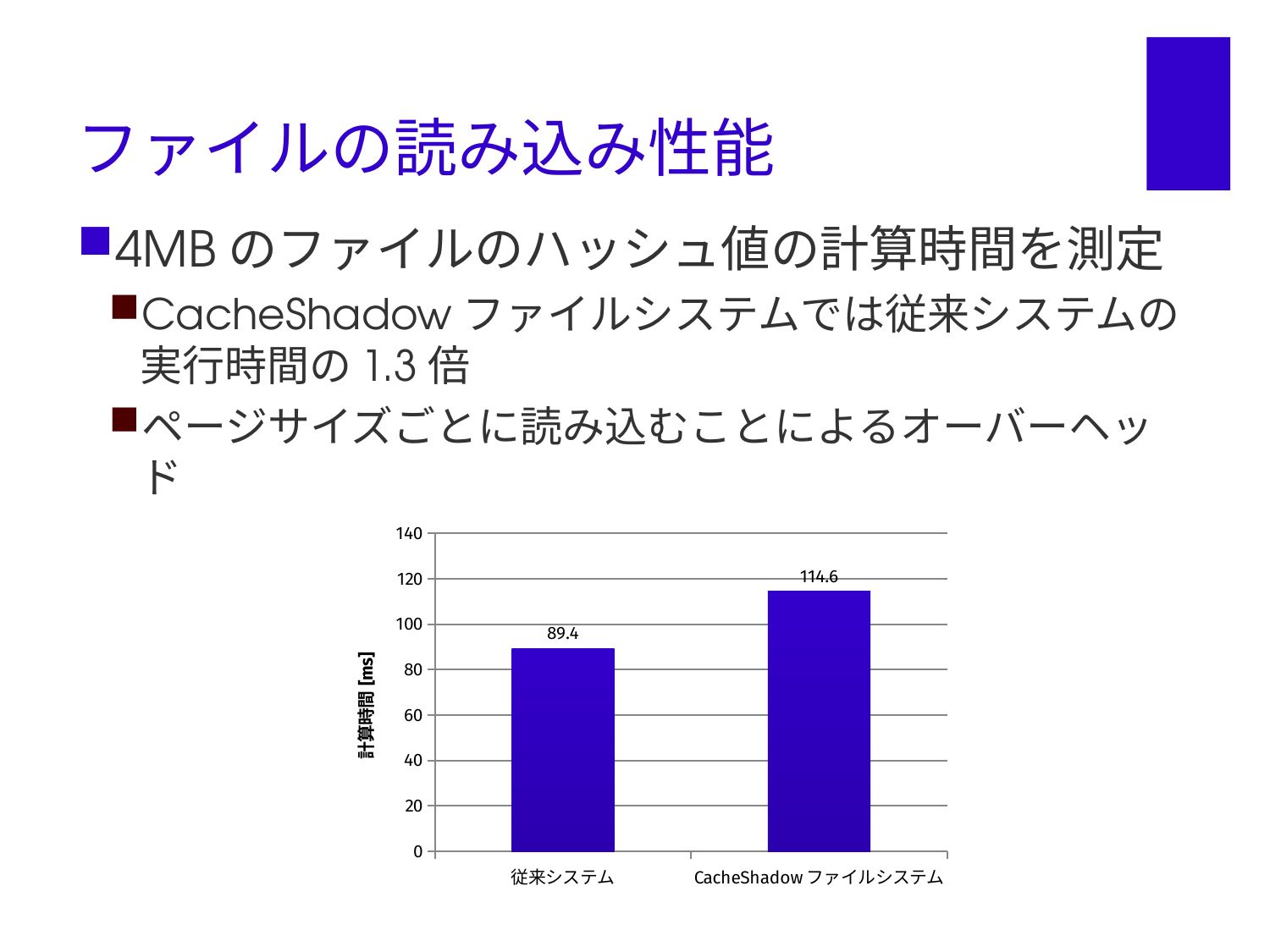

# ファイルの読み込み性能
4MBのファイルのハッシュ値の計算時間を測定
CacheShadowファイルシステムでは従来システムの実行時間の1.3倍
ページサイズごとに読み込むことによるオーバーヘッド

### Chart

| Category |  |
|---|---|
| 従来システム | 89.4 |
| CacheShadowファイルシステム | 114.6 |